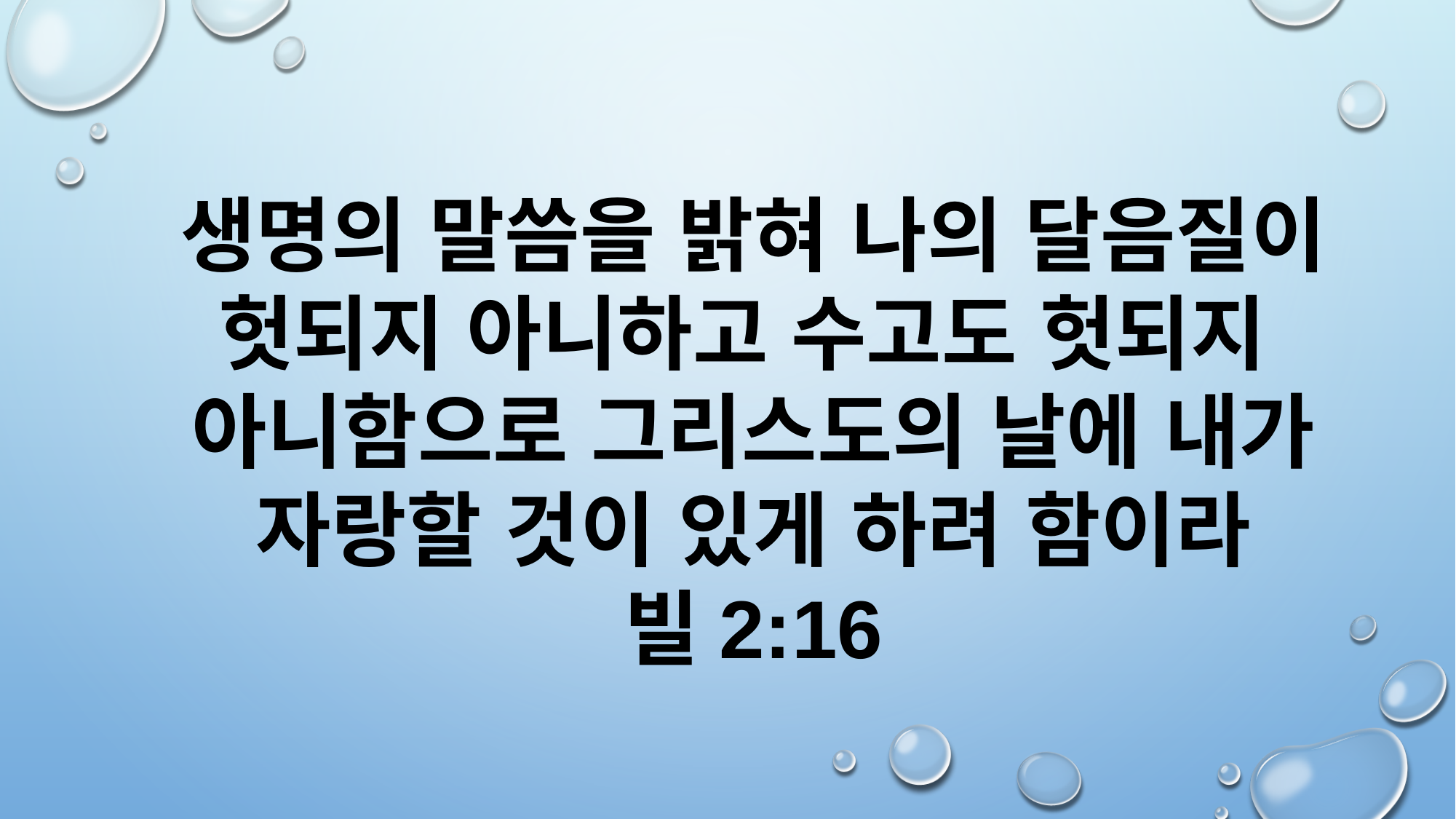

생명의 말씀을 밝혀 나의 달음질이 헛되지 아니하고 수고도 헛되지
아니함으로 그리스도의 날에 내가 자랑할 것이 있게 하려 함이라
빌2:16